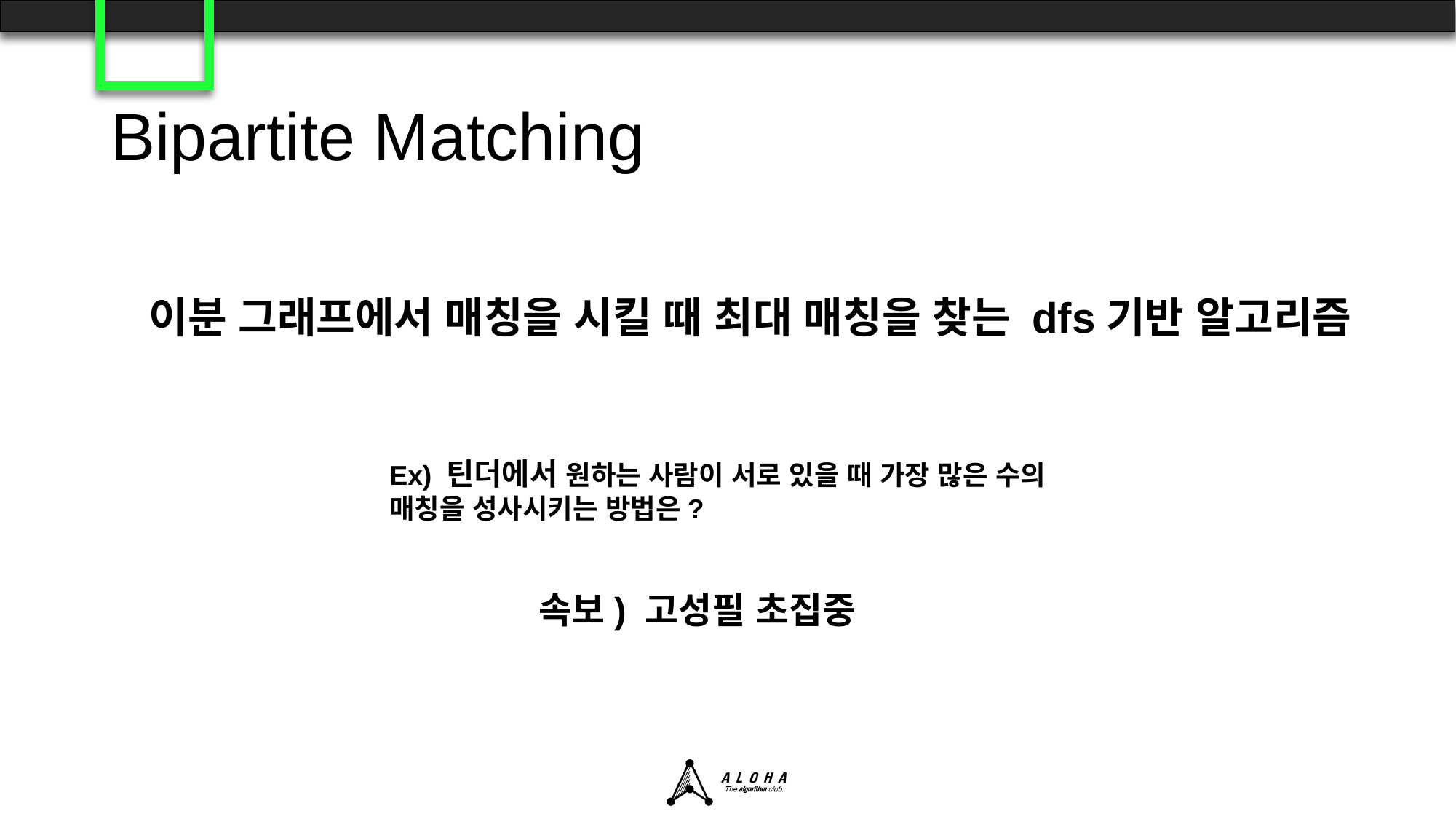

# Bipartite Matching
이분 그래프에서 매칭을 시킬 때 최대 매칭을 찾는 dfs기반 알고리즘
Ex) 틴더에서 원하는 사람이 서로 있을 때 가장 많은 수의
매칭을 성사시키는 방법은?
속보) 고성필 초집중